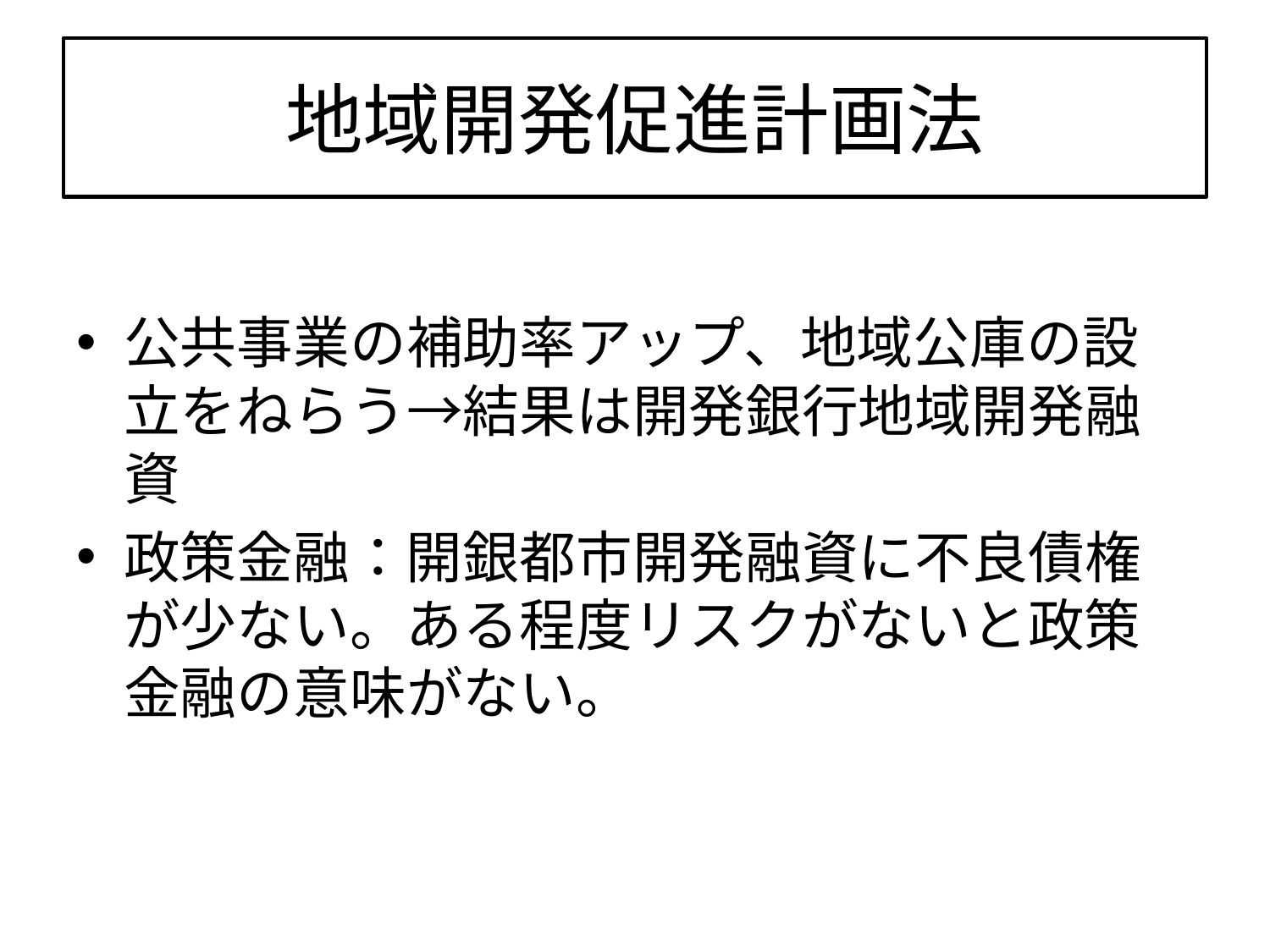

# 地域開発促進計画法

公共事業の補助率アップ、地域公庫の設立をねらう→結果は開発銀行地域開発融資
政策金融：開銀都市開発融資に不良債権が少ない。ある程度リスクがないと政策金融の意味がない。